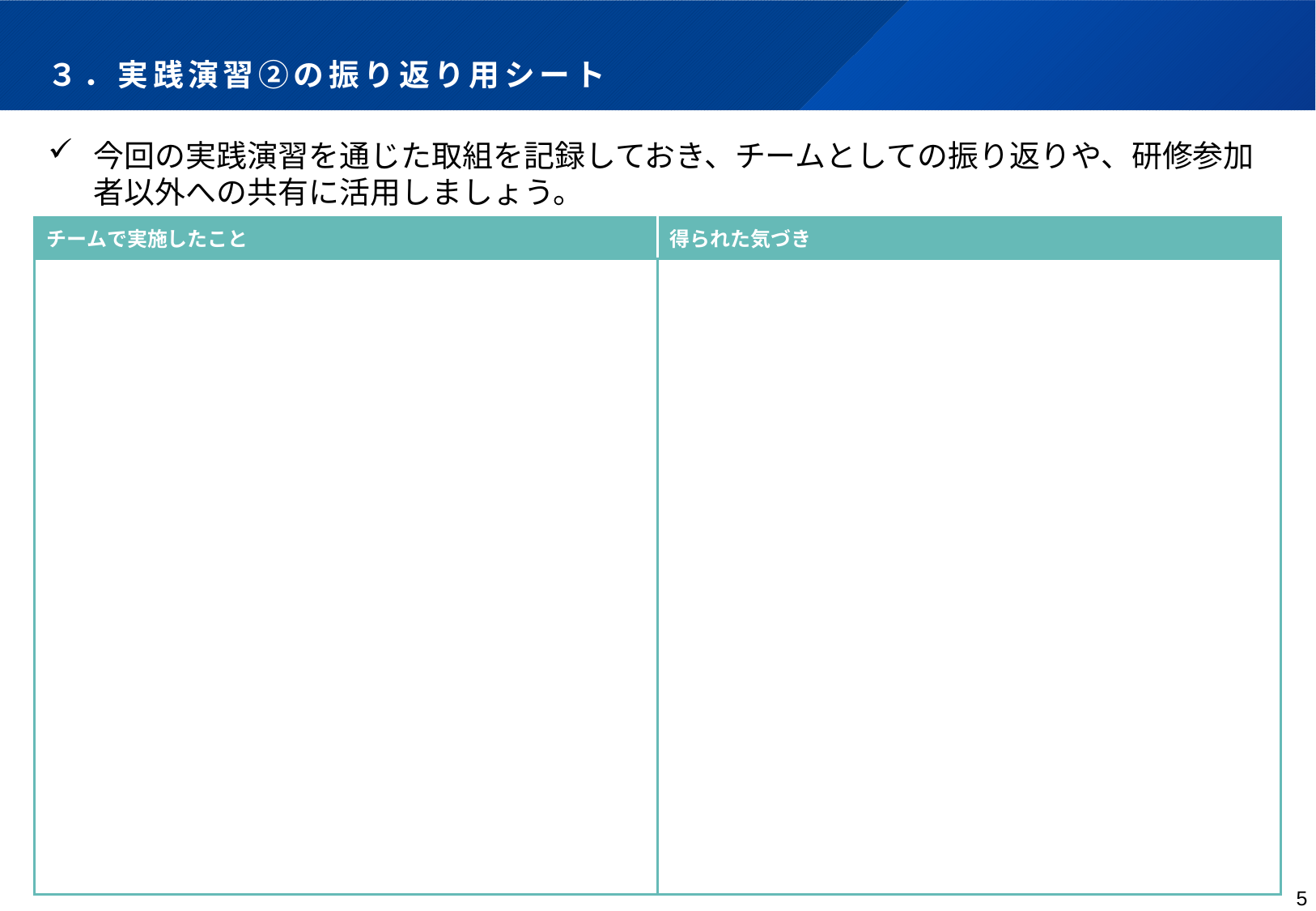

# ３．実践演習②の振り返り用シート
今回の実践演習を通じた取組を記録しておき、チームとしての振り返りや、研修参加者以外への共有に活用しましょう。
| チームで実施したこと | 得られた気づき |
| --- | --- |
|  |  |
5